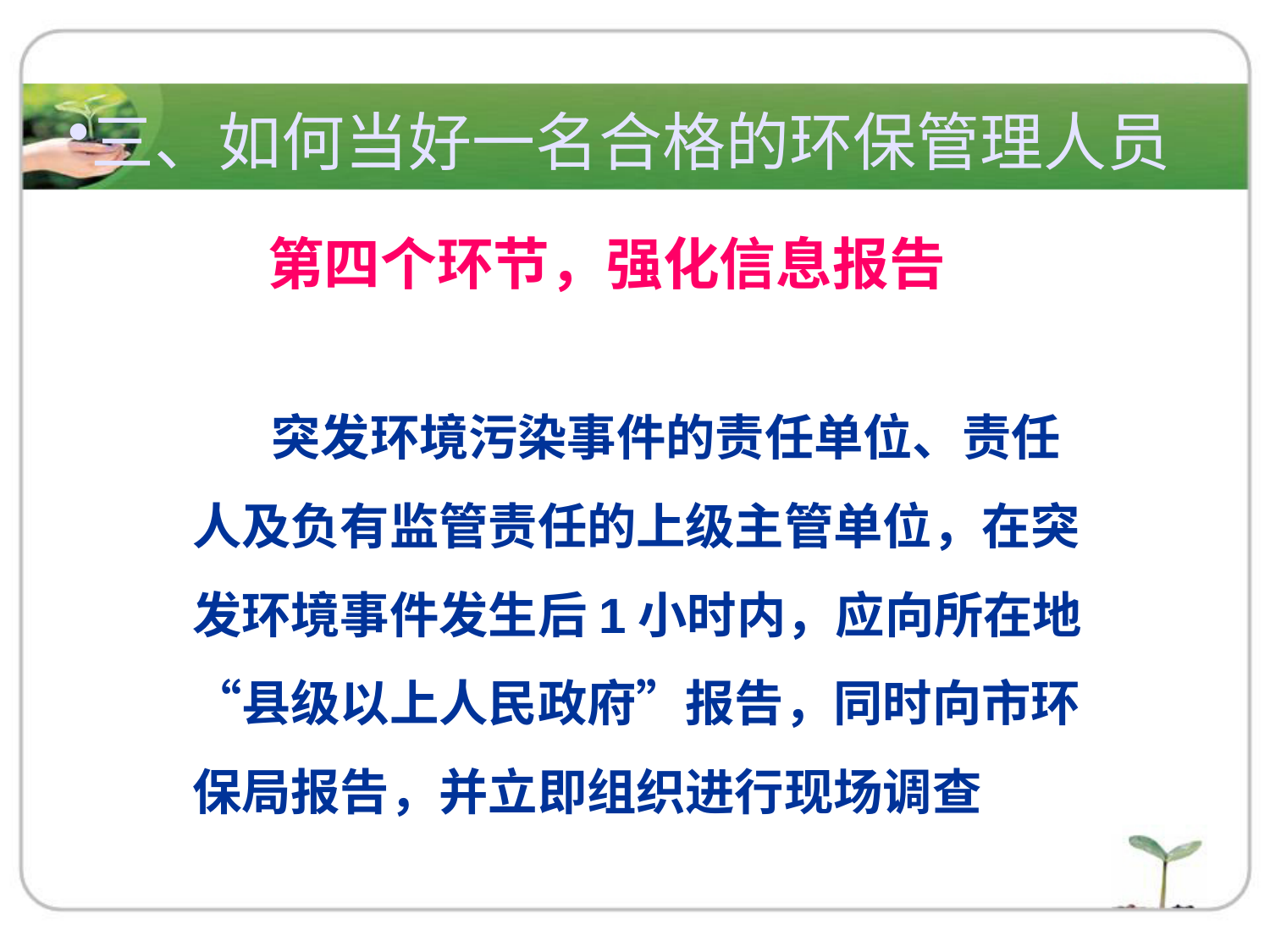

三、如何当好一名合格的环保管理人员
第四个环节，强化信息报告

      突发环境污染事件的责任单位、责任人及负有监管责任的上级主管单位，在突发环境事件发生后1小时内，应向所在地“县级以上人民政府”报告，同时向市环保局报告，并立即组织进行现场调查